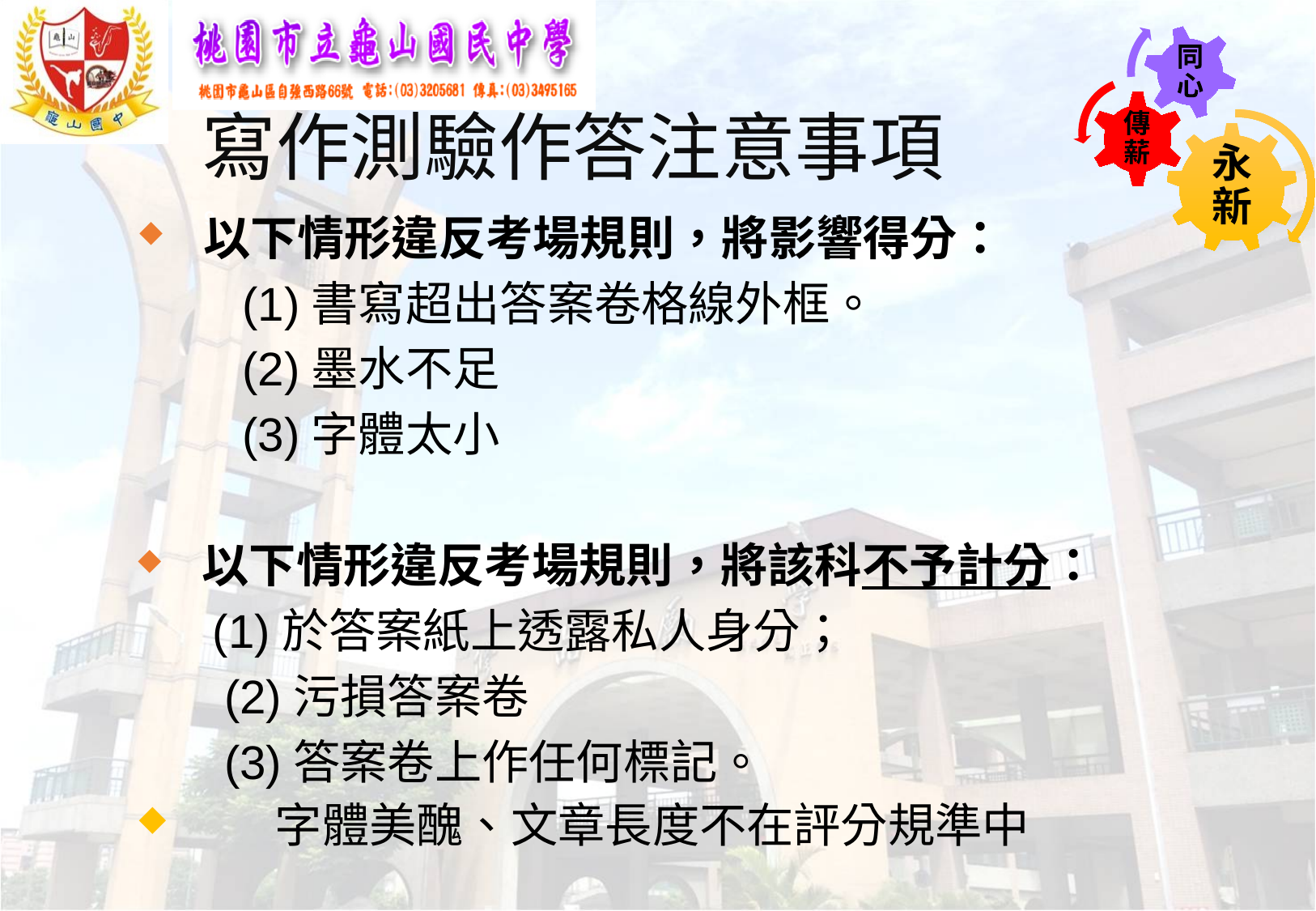

寫作測驗作答注意事項
9
以下情形違反考場規則，將影響得分：
        (1)書寫超出答案卷格線外框。
        (2)墨水不足
        (3)字體太小

以下情形違反考場規則，將該科不予計分：
   	 (1)於答案紙上透露私人身分；
       (2)污損答案卷
       (3)答案卷上作任何標記。
     字體美醜、文章長度不在評分規準中